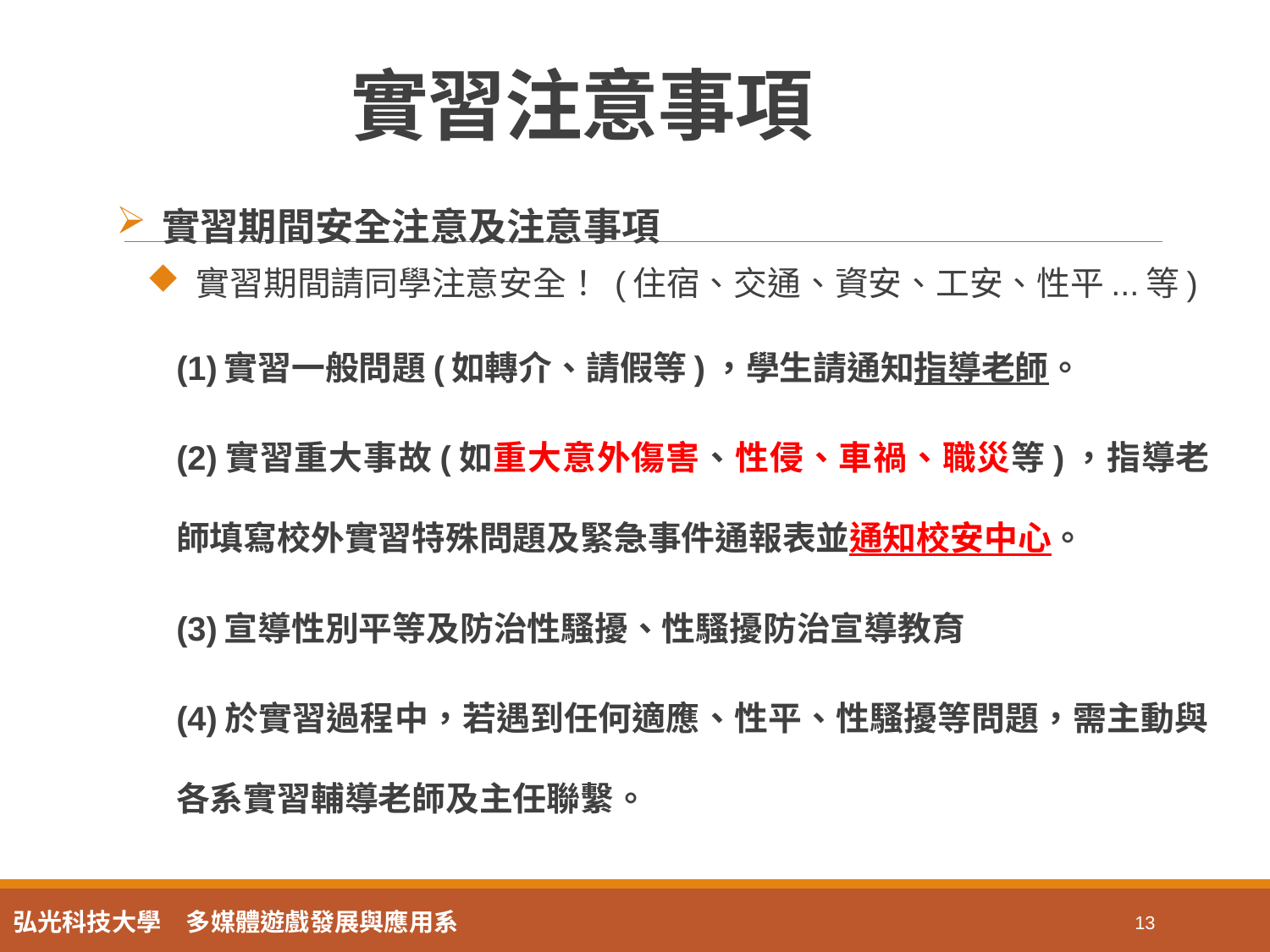

# 實習注意事項

實習期間安全注意及注意事項
實習期間請同學注意安全！ (住宿、交通、資安、工安、性平...等)
(1)實習一般問題(如轉介、請假等)，學生請通知指導老師。
(2)實習重大事故(如重大意外傷害、性侵、車禍、職災等)，指導老師填寫校外實習特殊問題及緊急事件通報表並通知校安中心。
(3)宣導性別平等及防治性騷擾、性騷擾防治宣導教育
(4)於實習過程中，若遇到任何適應、性平、性騷擾等問題，需主動與各系實習輔導老師及主任聯繫。
13